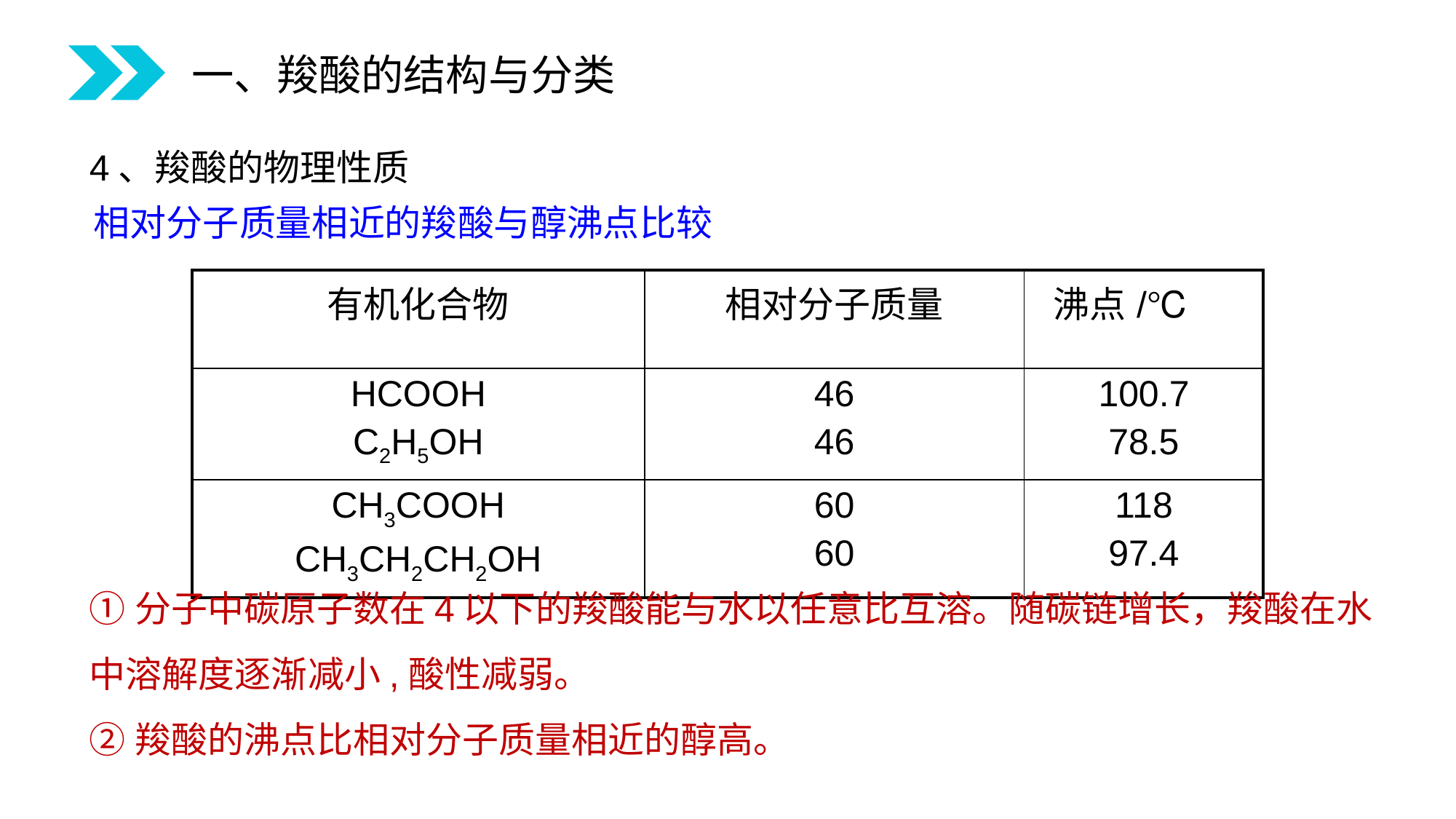

一、羧酸的结构与分类
4、羧酸的物理性质
  相对分子质量相近的羧酸与醇沸点比较
| 有机化合物 | 相对分子质量 | 沸点/℃ |
| --- | --- | --- |
| HCOOH C2H5OH | 46 46 | 100.7 78.5 |
| CH3COOH CH3CH2CH2OH | 60 60 | 118 97.4 |
①分子中碳原子数在4以下的羧酸能与水以任意比互溶。随碳链增长，羧酸在水中溶解度逐渐减小,酸性减弱。
②羧酸的沸点比相对分子质量相近的醇高。